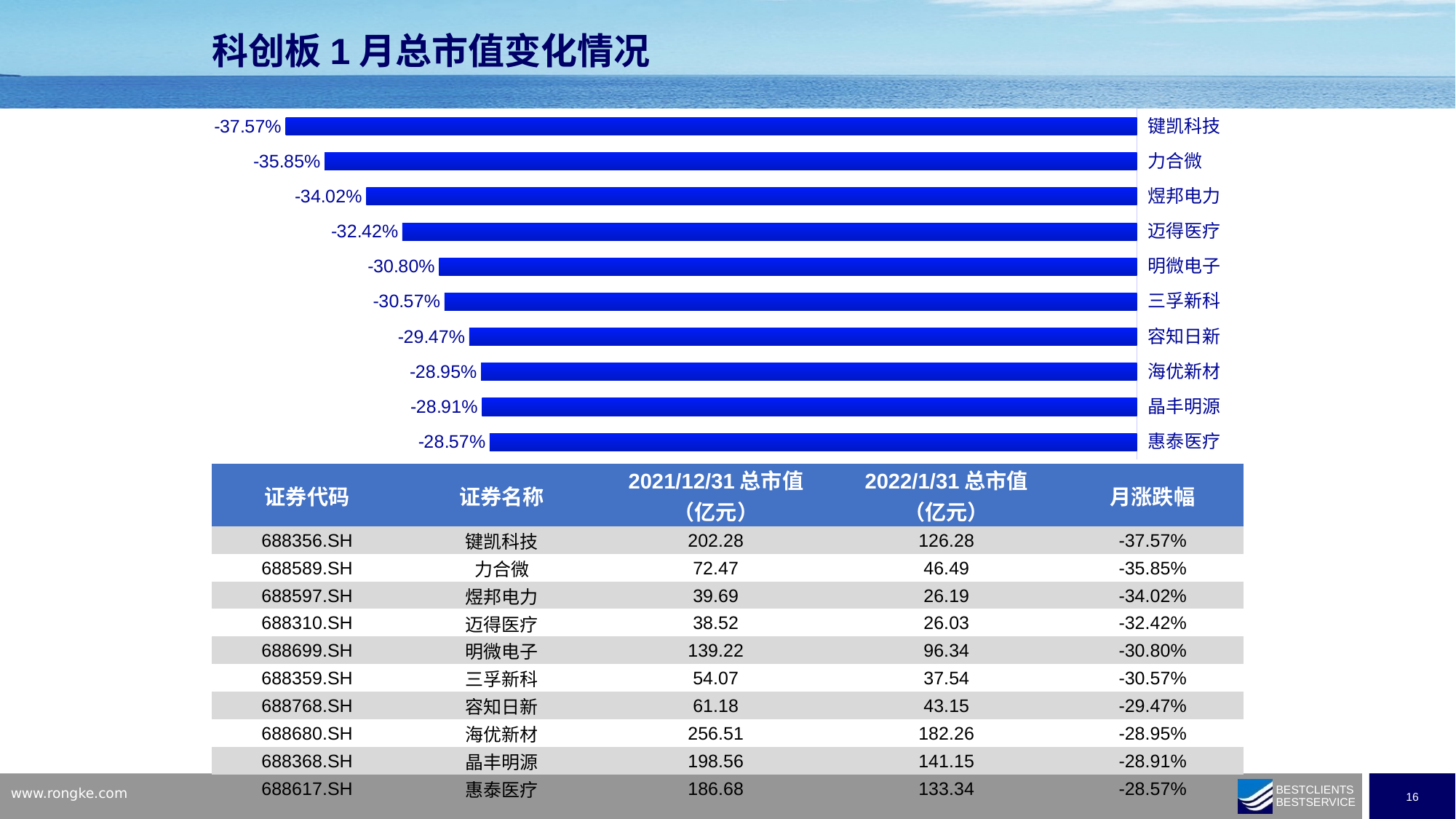

科创板1月总市值变化情况

### Chart

| Category |  |
|---|---|
| 惠泰医疗 | -0.2857142857142857 |
| 晶丰明源 | -0.2891286841194751 |
| 海优新材 | -0.2894858001404217 |
| 容知日新 | -0.2947086228034327 |
| 三孚新科 | -0.3056601470609993 |
| 明微电子 | -0.3080128921129548 |
| 迈得医疗 | -0.3242201391899363 |
| 煜邦电力 | -0.3401513777186511 |
| 力合微 | -0.3584931695874154 |
| 键凯科技 | -0.37573043039776943 |
| 证券代码 | 证券名称 | 2021/12/31总市值 （亿元） | 2022/1/31总市值 （亿元） | 月涨跌幅 |
| --- | --- | --- | --- | --- |
| 688356.SH | 键凯科技 | 202.28 | 126.28 | -37.57% |
| 688589.SH | 力合微 | 72.47 | 46.49 | -35.85% |
| 688597.SH | 煜邦电力 | 39.69 | 26.19 | -34.02% |
| 688310.SH | 迈得医疗 | 38.52 | 26.03 | -32.42% |
| 688699.SH | 明微电子 | 139.22 | 96.34 | -30.80% |
| 688359.SH | 三孚新科 | 54.07 | 37.54 | -30.57% |
| 688768.SH | 容知日新 | 61.18 | 43.15 | -29.47% |
| 688680.SH | 海优新材 | 256.51 | 182.26 | -28.95% |
| 688368.SH | 晶丰明源 | 198.56 | 141.15 | -28.91% |
| 688617.SH | 惠泰医疗 | 186.68 | 133.34 | -28.57% |